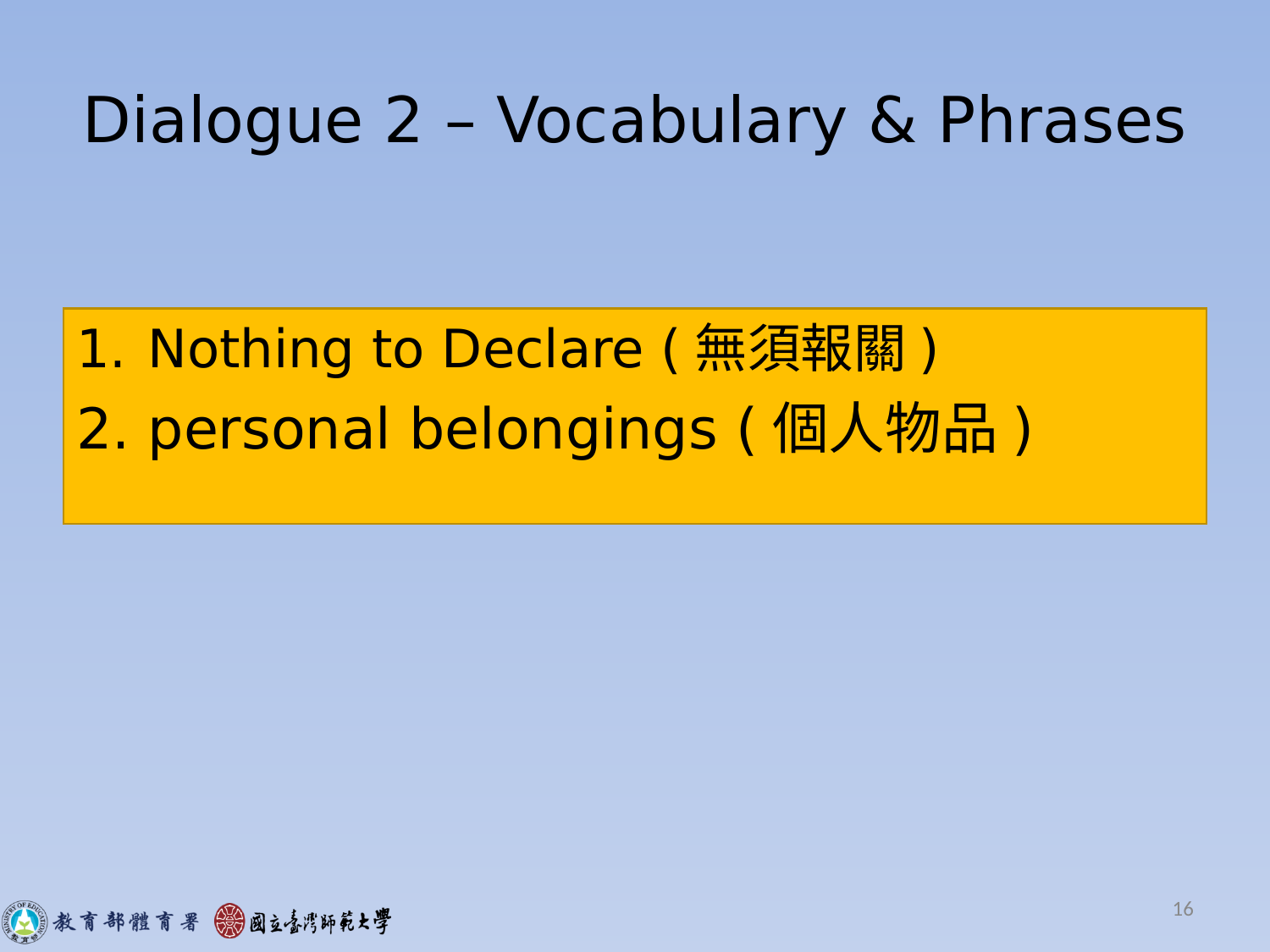

# Dialogue 2 – Vocabulary & Phrases
Nothing to Declare (無須報關)
2. personal belongings (個人物品)

16